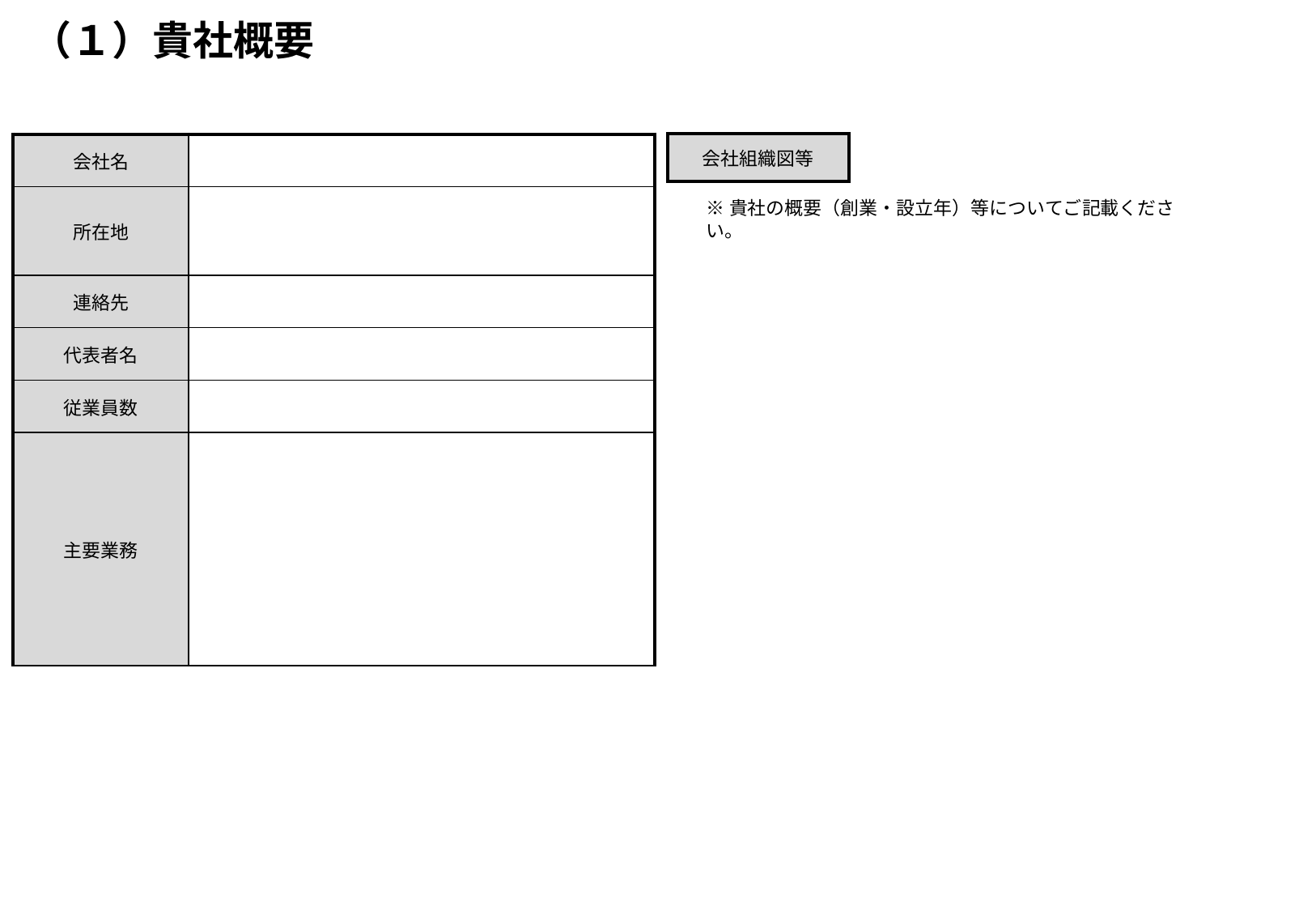

# （１）貴社概要
| 会社組織図等 |
| --- |
| 会社名 |  |
| --- | --- |
| 所在地 |  |
| 連絡先 |  |
| 代表者名 |  |
| 従業員数 |  |
| 主要業務 |  |
※貴社の概要（創業・設立年）等についてご記載ください。